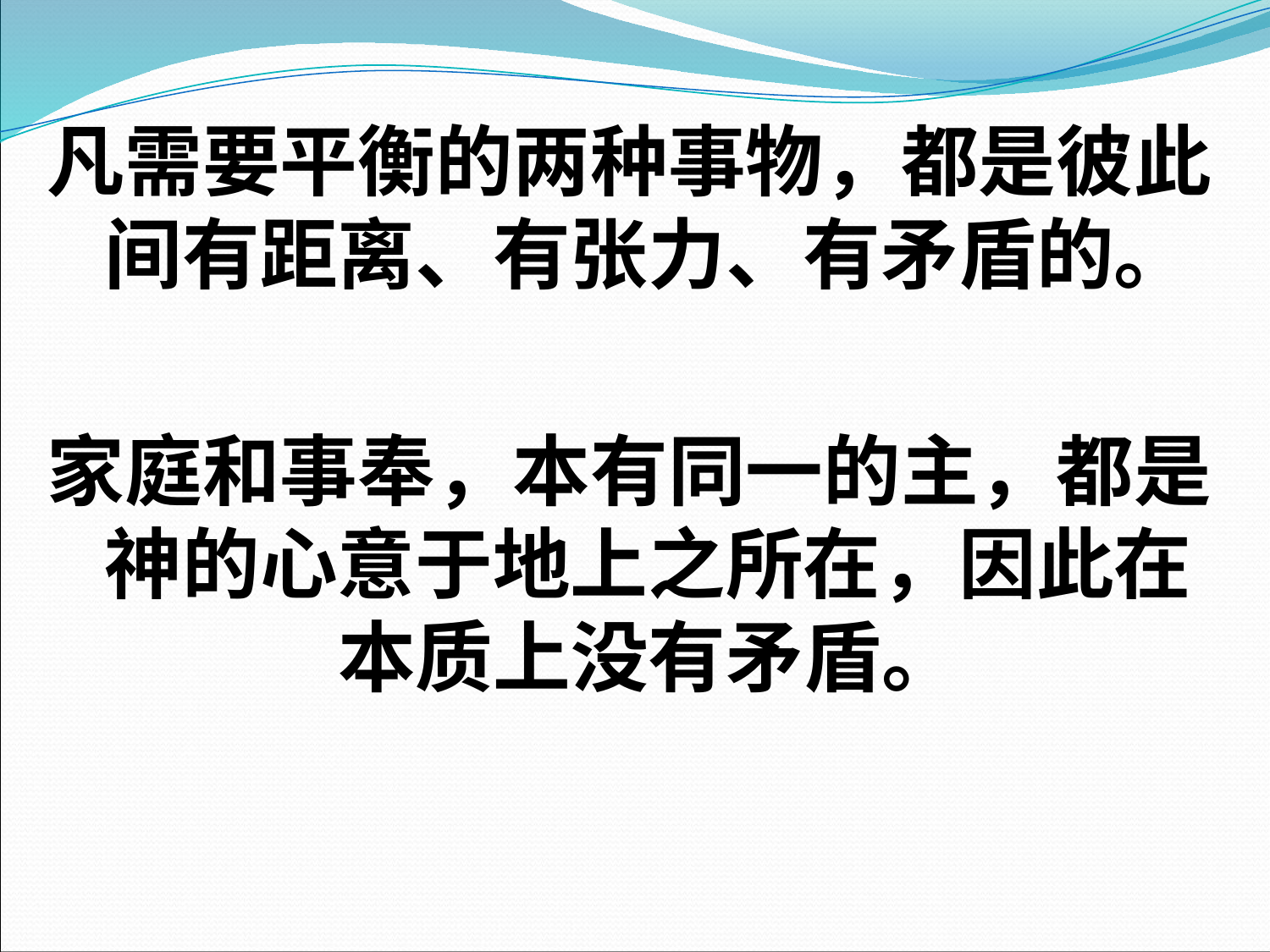

#
凡需要平衡的两种事物，都是彼此间有距离、有张力、有矛盾的。

家庭和事奉，本有同一的主，都是神的心意于地上之所在，因此在本质上没有矛盾。